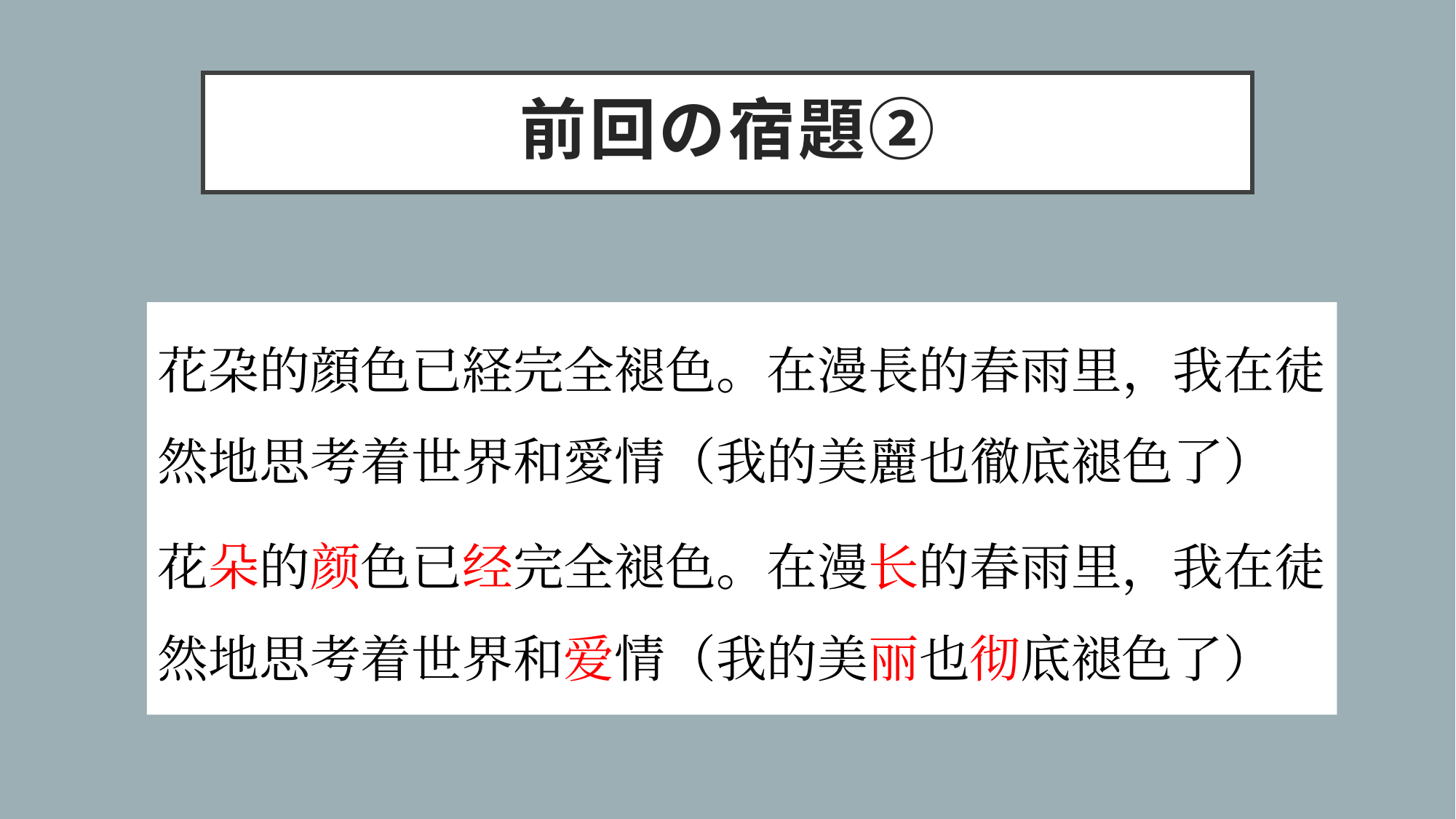

# 前回の宿題②
花朶的顔色已経完全褪色。在漫長的春雨里，我在徒然地思考着世界和愛情（我的美麗也徹底褪色了）
花朵的颜色已经完全褪色。在漫长的春雨里，我在徒然地思考着世界和爱情（我的美丽也彻底褪色了）